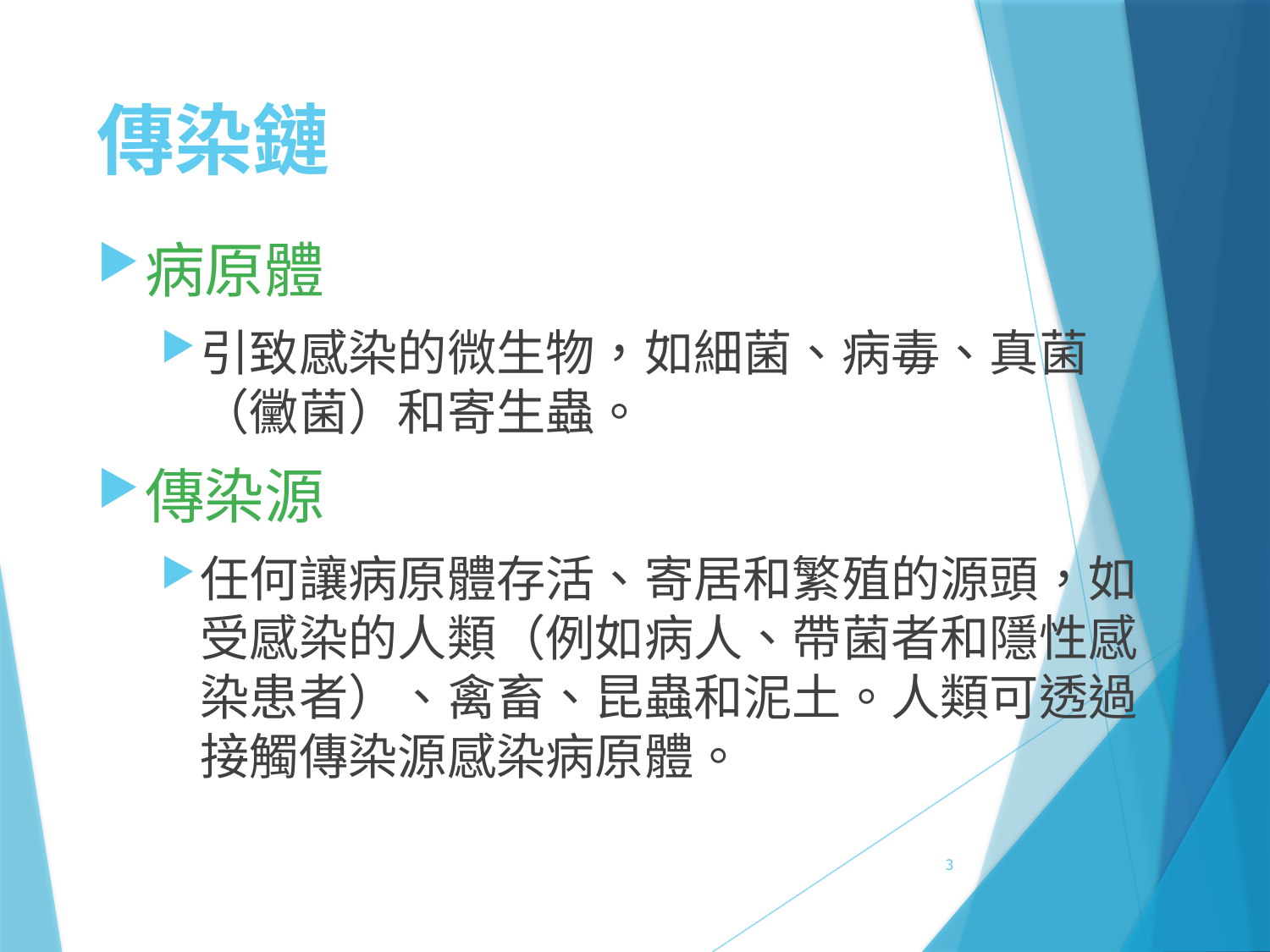

# 傳染鏈
病原體
引致感染的微生物，如細菌、病毒、真菌（黴菌）和寄生蟲。
傳染源
任何讓病原體存活、寄居和繁殖的源頭，如受感染的人類（例如病人、帶菌者和隱性感染患者）、禽畜、昆蟲和泥土。人類可透過接觸傳染源感染病原體。
3